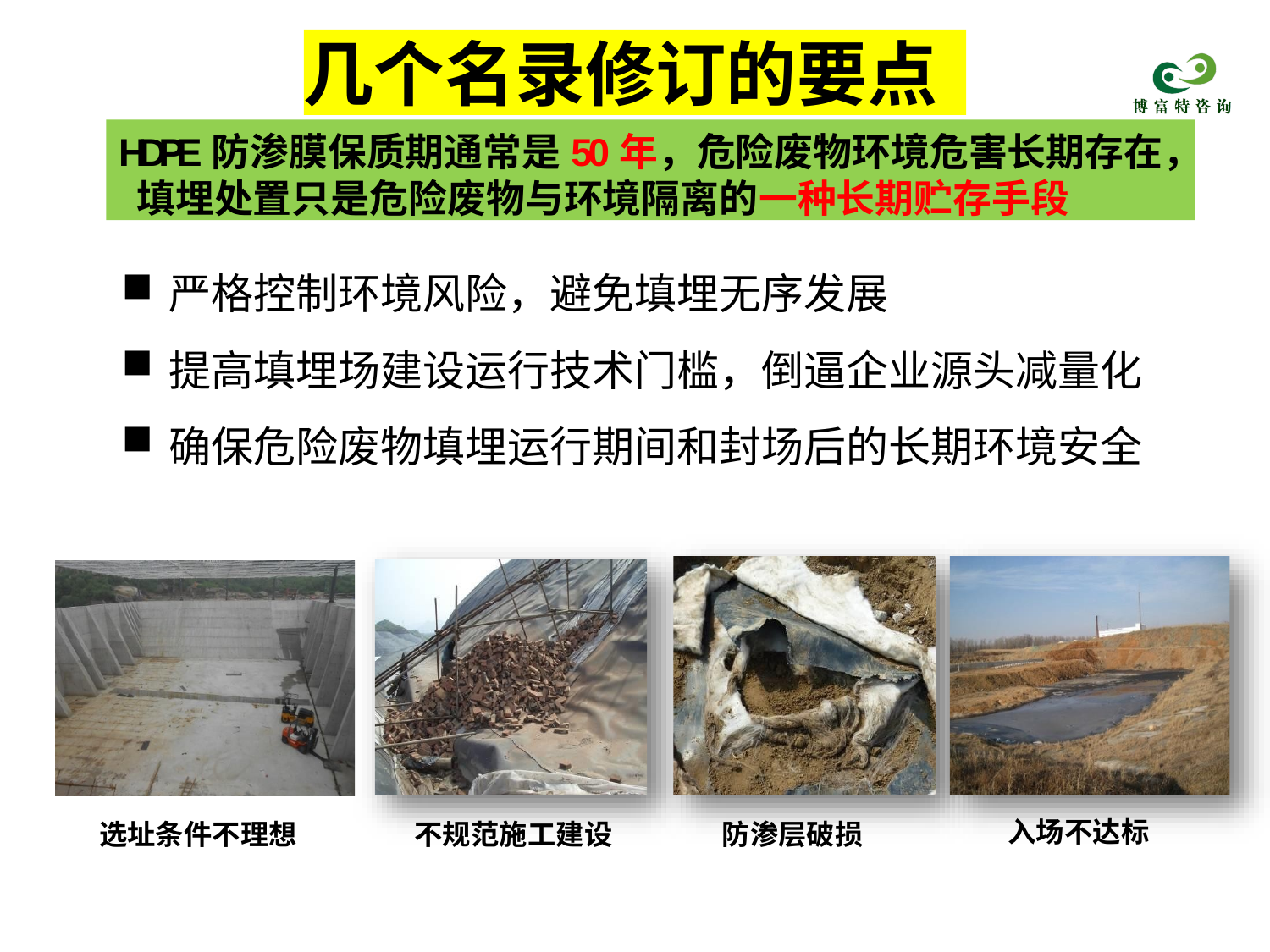

# 几个名录修订的要点
HDPE防渗膜保质期通常是50年，危险废物环境危害长期存在，  填埋处置只是危险废物与环境隔离的一种长期贮存手段
严格控制环境风险，避免填埋无序发展
提高填埋场建设运行技术门槛，倒逼企业源头减量化
确保危险废物填埋运行期间和封场后的长期环境安全

入场不达标
选址条件不理想
不规范施工建设
防渗层破损